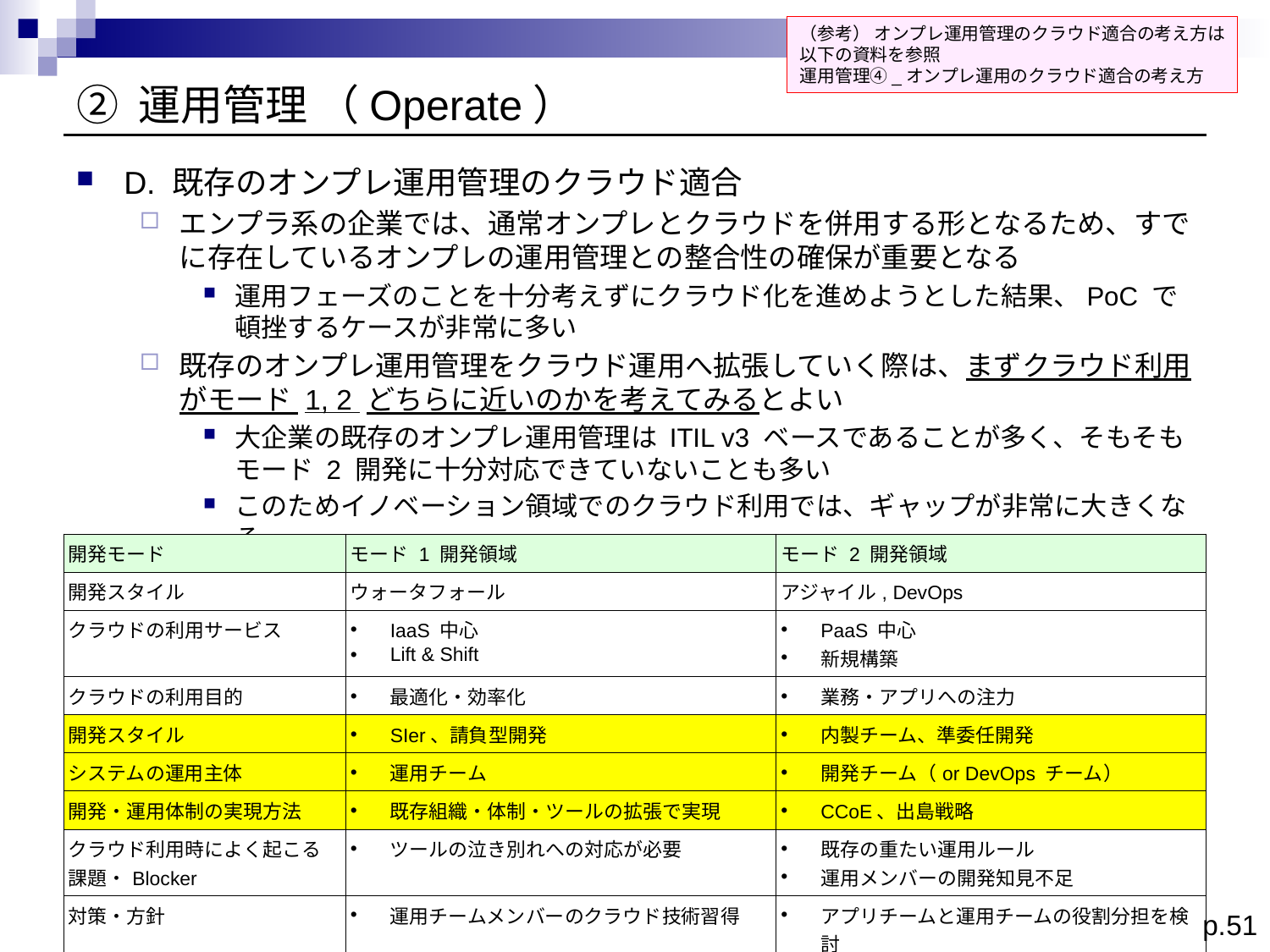

（参考） オンプレ運用管理のクラウド適合の考え方は
以下の資料を参照
運用管理④_オンプレ運用のクラウド適合の考え方
# ② 運用管理 （Operate）
D. 既存のオンプレ運用管理のクラウド適合
エンプラ系の企業では、通常オンプレとクラウドを併用する形となるため、すでに存在しているオンプレの運用管理との整合性の確保が重要となる
運用フェーズのことを十分考えずにクラウド化を進めようとした結果、PoC で頓挫するケースが非常に多い
既存のオンプレ運用管理をクラウド運用へ拡張していく際は、まずクラウド利用がモード 1, 2 どちらに近いのかを考えてみるとよい
大企業の既存のオンプレ運用管理は ITIL v3 ベースであることが多く、そもそもモード 2 開発に十分対応できていないことも多い
このためイノベーション領域でのクラウド利用では、ギャップが非常に大きくなる
| 開発モード | モード 1 開発領域 | モード 2 開発領域 |
| --- | --- | --- |
| 開発スタイル | ウォータフォール | アジャイル, DevOps |
| クラウドの利用サービス | IaaS 中心 Lift & Shift | PaaS 中心 新規構築 |
| クラウドの利用目的 | 最適化・効率化 | 業務・アプリへの注力 |
| 開発スタイル | SIer、請負型開発 | 内製チーム、準委任開発 |
| システムの運用主体 | 運用チーム | 開発チーム（or DevOps チーム） |
| 開発・運用体制の実現方法 | 既存組織・体制・ツールの拡張で実現 | CCoE、出島戦略 |
| クラウド利用時によく起こる課題・Blocker | ツールの泣き別れへの対応が必要 | 既存の重たい運用ルール 運用メンバーの開発知見不足 |
| 対策・方針 | 運用チームメンバーのクラウド技術習得 | アプリチームと運用チームの役割分担を検討 既存の運用チームは DevOps インフラ運用へ注力 |